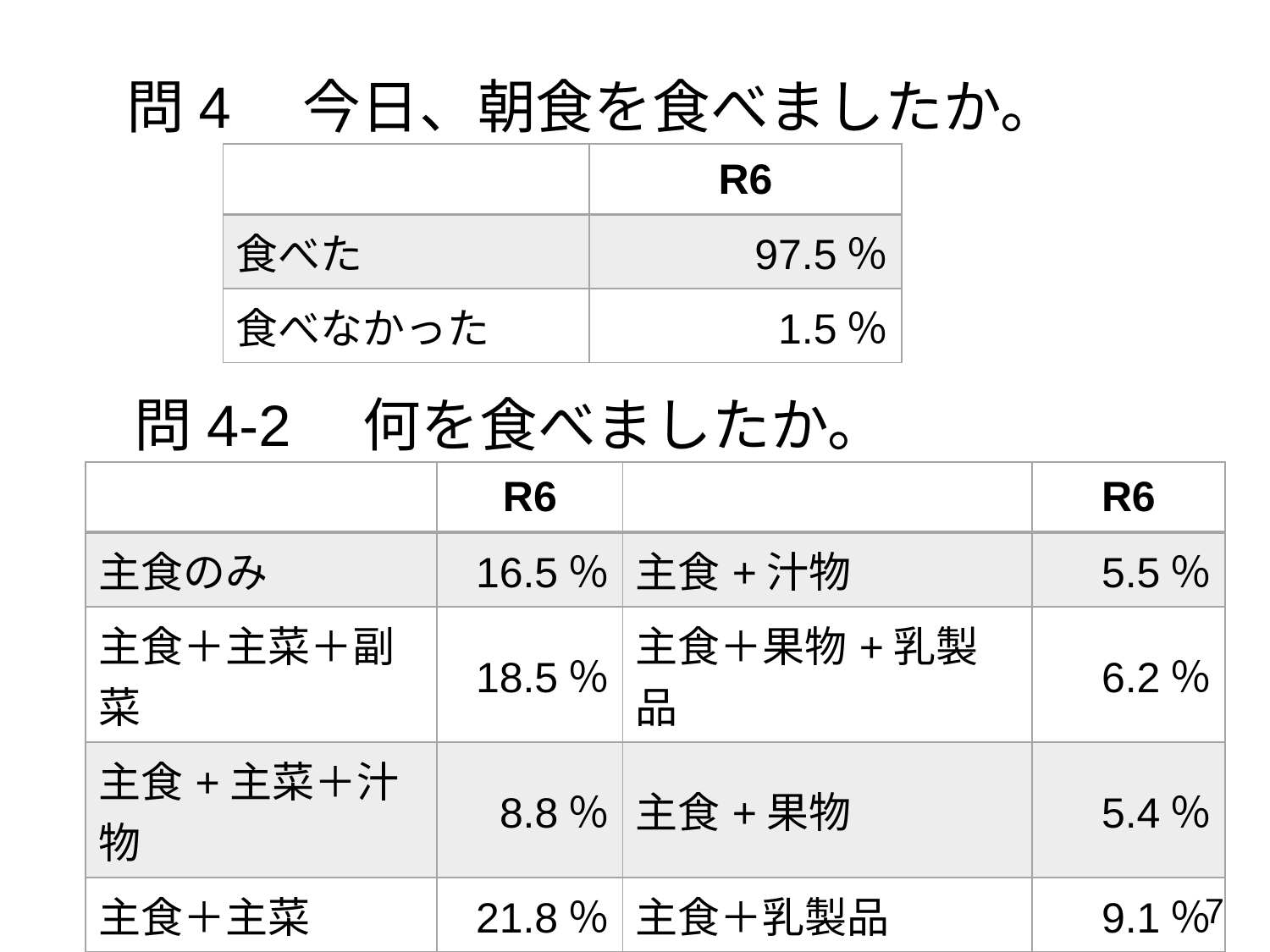

# 問4　今日、朝食を食べましたか。
|  | R6 |
| --- | --- |
| 食べた | 97.5％ |
| 食べなかった | 1.5％ |
　問4-2　何を食べましたか。
|  | R6 |  | R6 |
| --- | --- | --- | --- |
| 主食のみ | 16.5％ | 主食+汁物 | 5.5％ |
| 主食＋主菜＋副菜 | 18.5％ | 主食＋果物+乳製品 | 6.2％ |
| 主食+主菜＋汁物 | 8.8％ | 主食+果物 | 5.4％ |
| 主食＋主菜 | 21.8％ | 主食＋乳製品 | 9.1％ |
| 主食+副菜 | 3.8％ |  |  |